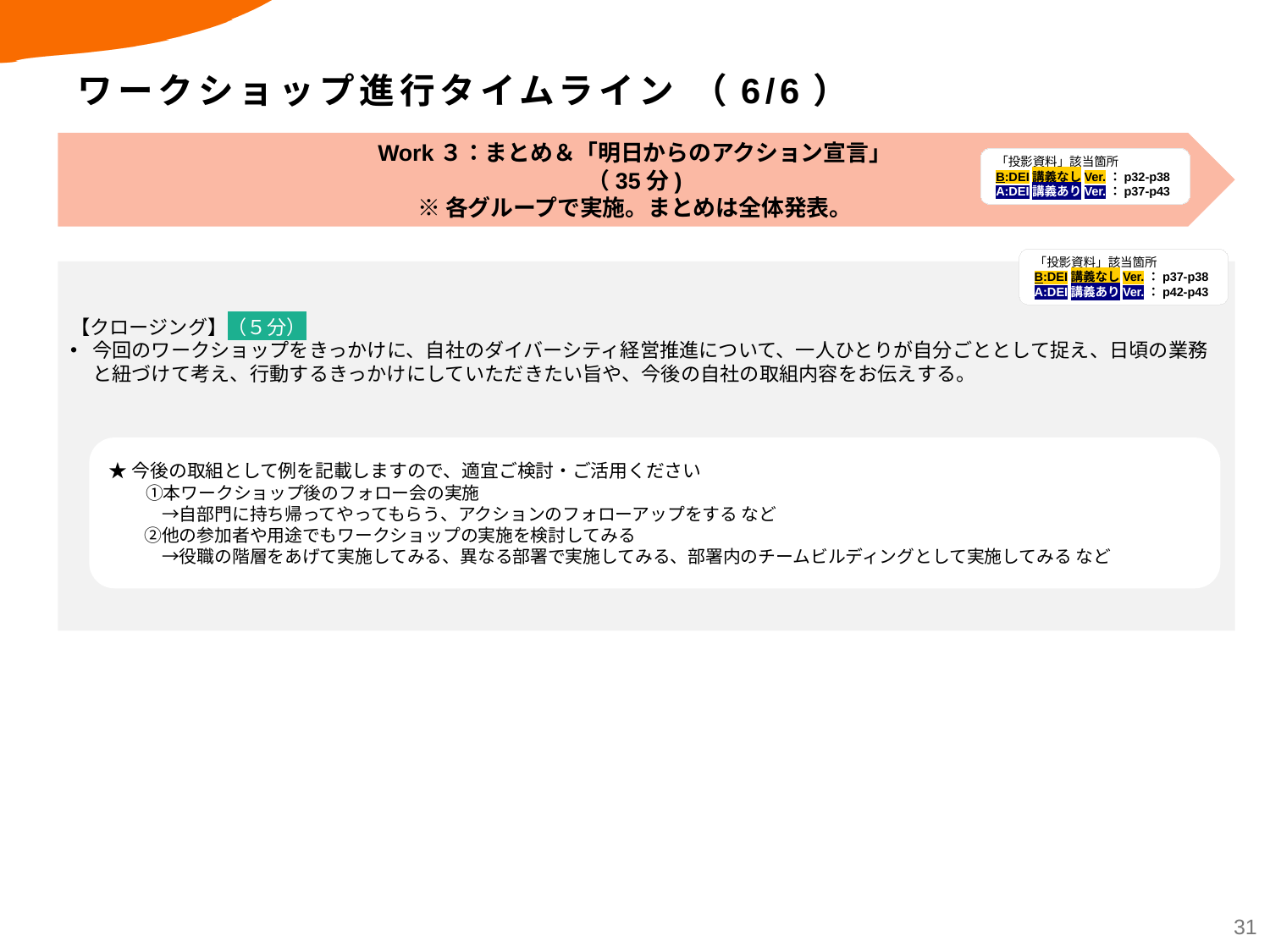

# ワークショップ進行タイムライン （6/6）
Work３：まとめ＆「明日からのアクション宣言」
（35分)
※各グループで実施。まとめは全体発表。
「投影資料」該当箇所
B:DEI講義なしVer.：p32-p38
A:DEI講義ありVer.：p37-p43
「投影資料」該当箇所
B:DEI講義なしVer.：p37-p38
A:DEI講義ありVer.：p42-p43

【クロージング】（５分）
今回のワークショップをきっかけに、自社のダイバーシティ経営推進について、一人ひとりが自分ごととして捉え、日頃の業務と紐づけて考え、行動するきっかけにしていただきたい旨や、今後の自社の取組内容をお伝えする。

★今後の取組として例を記載しますので、適宜ご検討・ご活用ください
　　①本ワークショップ後のフォロー会の実施
　　　→自部門に持ち帰ってやってもらう、アクションのフォローアップをする など
　　②他の参加者や用途でもワークショップの実施を検討してみる
　　　→役職の階層をあげて実施してみる、異なる部署で実施してみる、部署内のチームビルディングとして実施してみる など
31